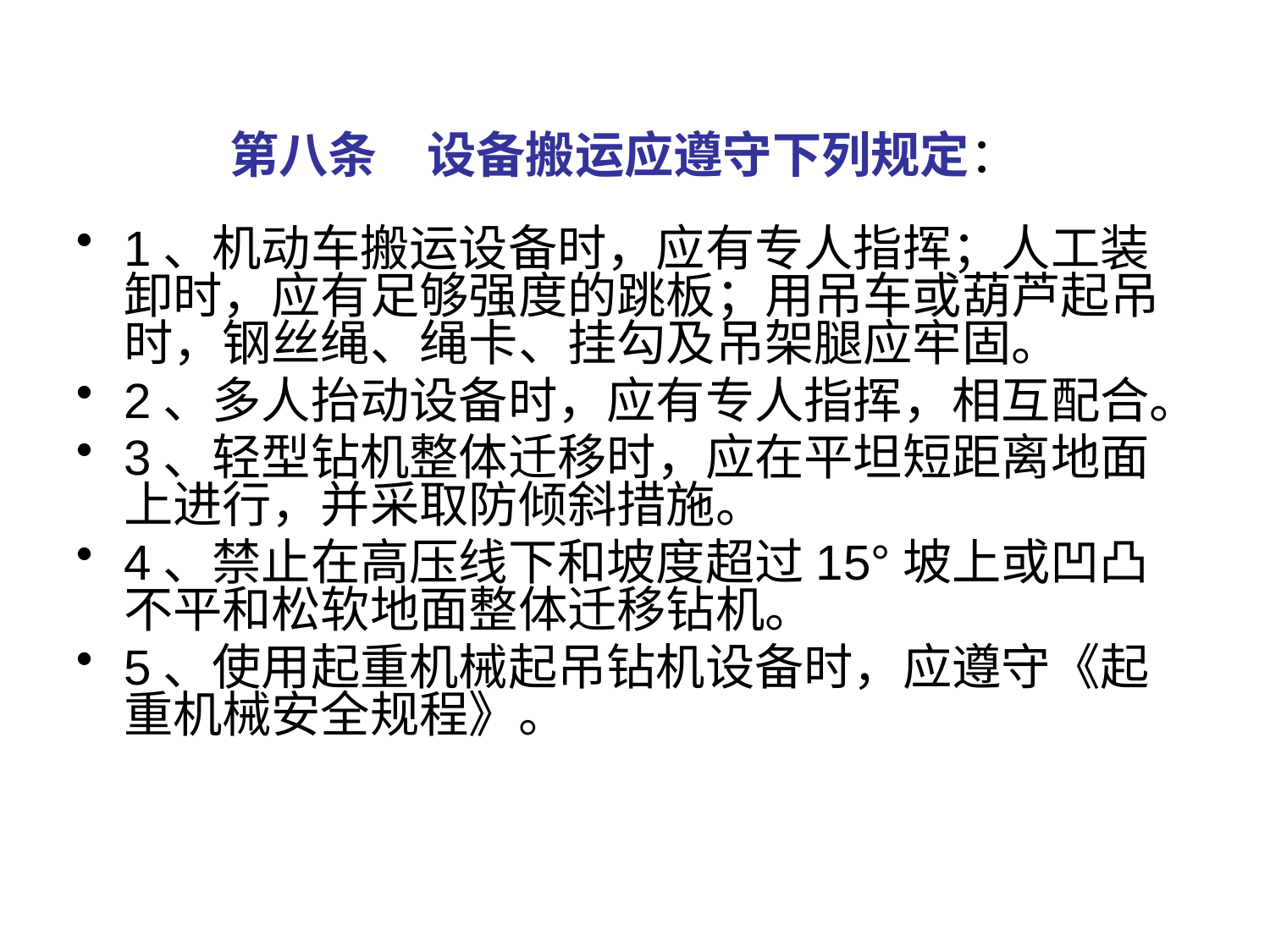

# 第八条　设备搬运应遵守下列规定：
1、机动车搬运设备时，应有专人指挥；人工装卸时，应有足够强度的跳板；用吊车或葫芦起吊时，钢丝绳、绳卡、挂勾及吊架腿应牢固。
2、多人抬动设备时，应有专人指挥，相互配合。
3、轻型钻机整体迁移时，应在平坦短距离地面上进行，并采取防倾斜措施。
4、禁止在高压线下和坡度超过15°坡上或凹凸不平和松软地面整体迁移钻机。
5、使用起重机械起吊钻机设备时，应遵守《起重机械安全规程》。